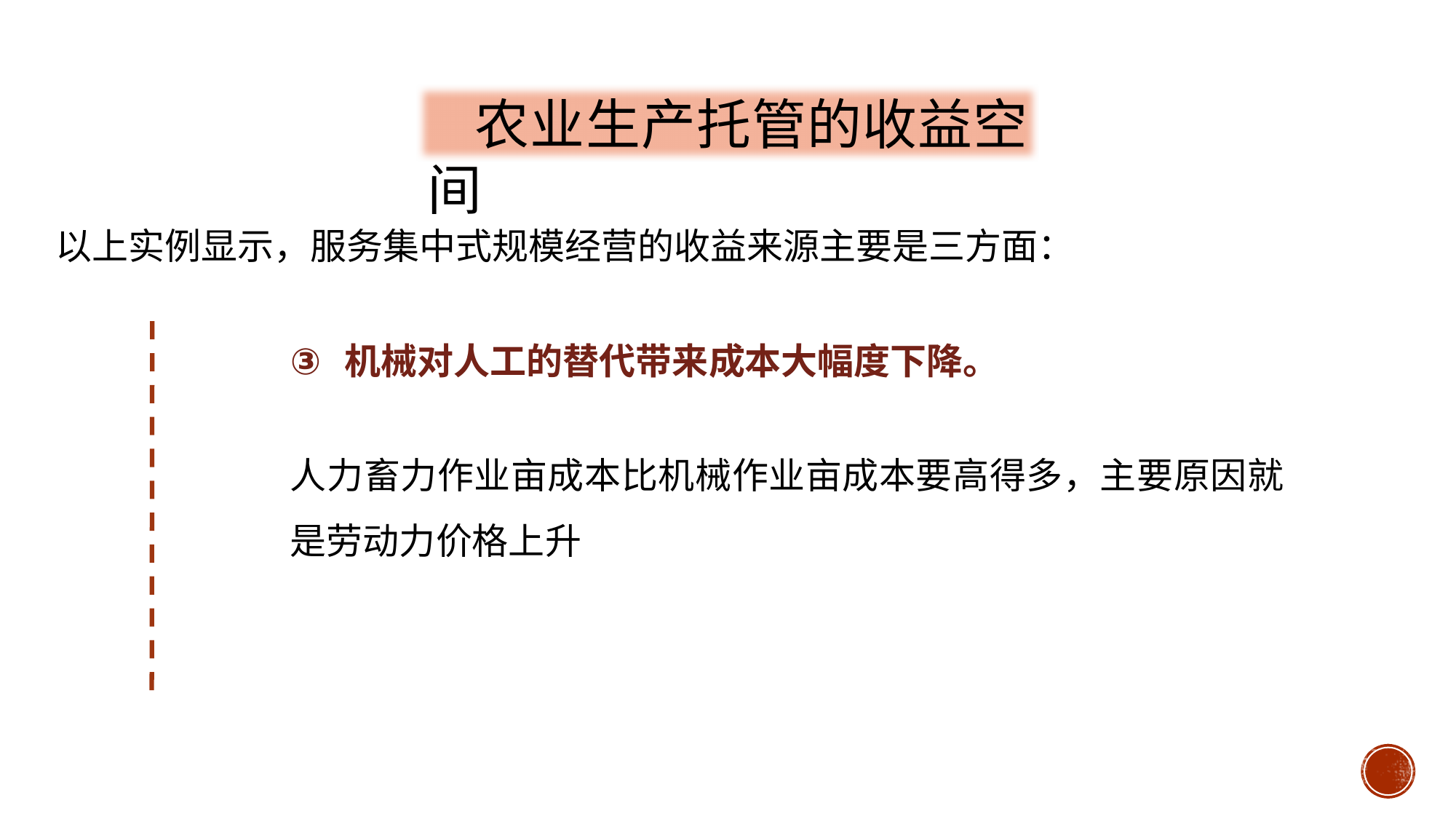

农业生产托管的收益空间
以上实例显示，服务集中式规模经营的收益来源主要是三方面：
机械对人工的替代带来成本大幅度下降。
人力畜力作业亩成本比机械作业亩成本要高得多，主要原因就是劳动力价格上升